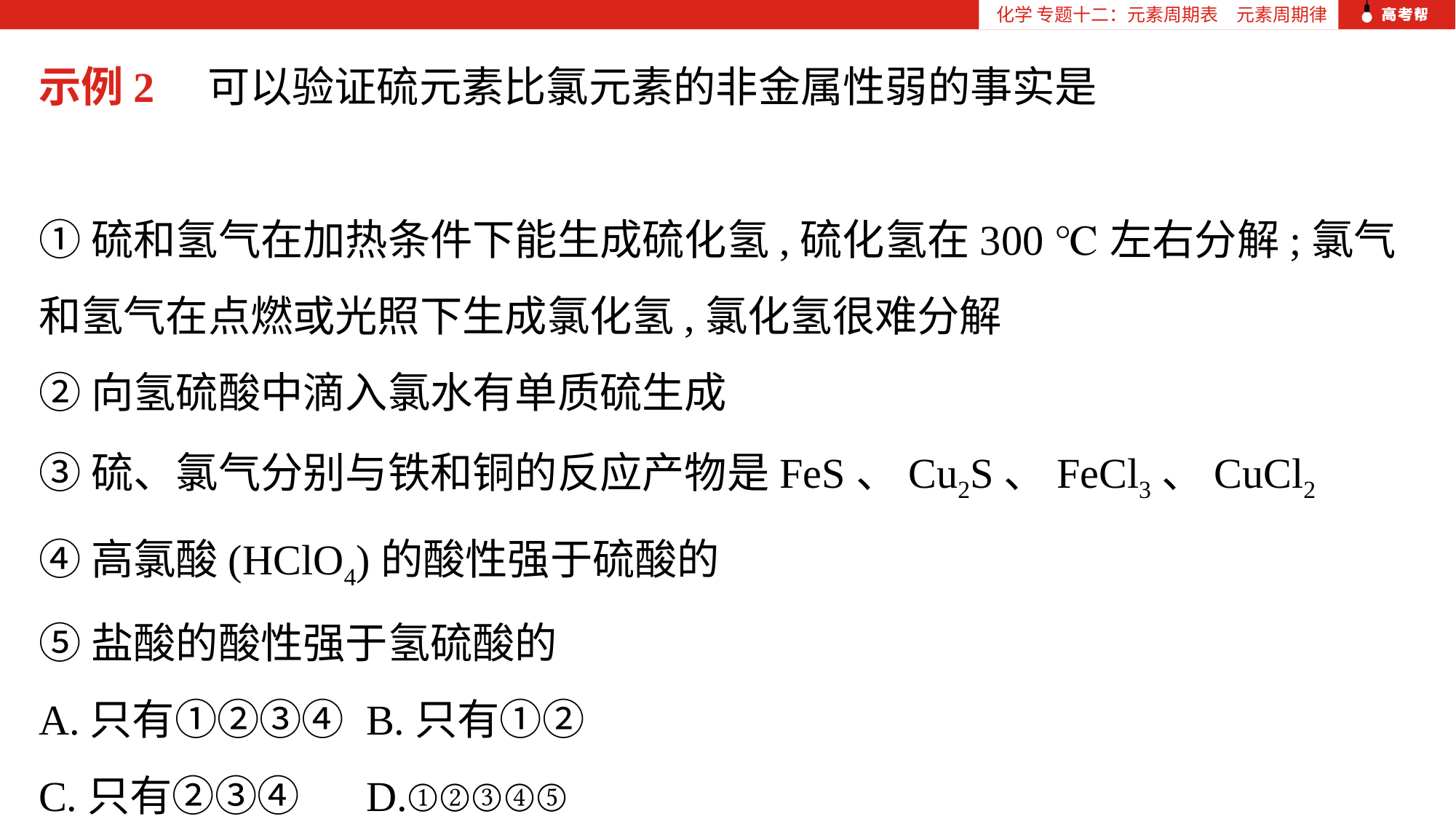

化学 专题十二：元素周期表　元素周期律

示例2　可以验证硫元素比氯元素的非金属性弱的事实是
①硫和氢气在加热条件下能生成硫化氢,硫化氢在300 ℃左右分解;氯气和氢气在点燃或光照下生成氯化氢,氯化氢很难分解
②向氢硫酸中滴入氯水有单质硫生成
③硫、氯气分别与铁和铜的反应产物是FeS、Cu2S、FeCl3、CuCl2
④高氯酸(HClO4)的酸性强于硫酸的
⑤盐酸的酸性强于氢硫酸的
A.只有①②③④	B.只有①②
C.只有②③④	D.①②③④⑤